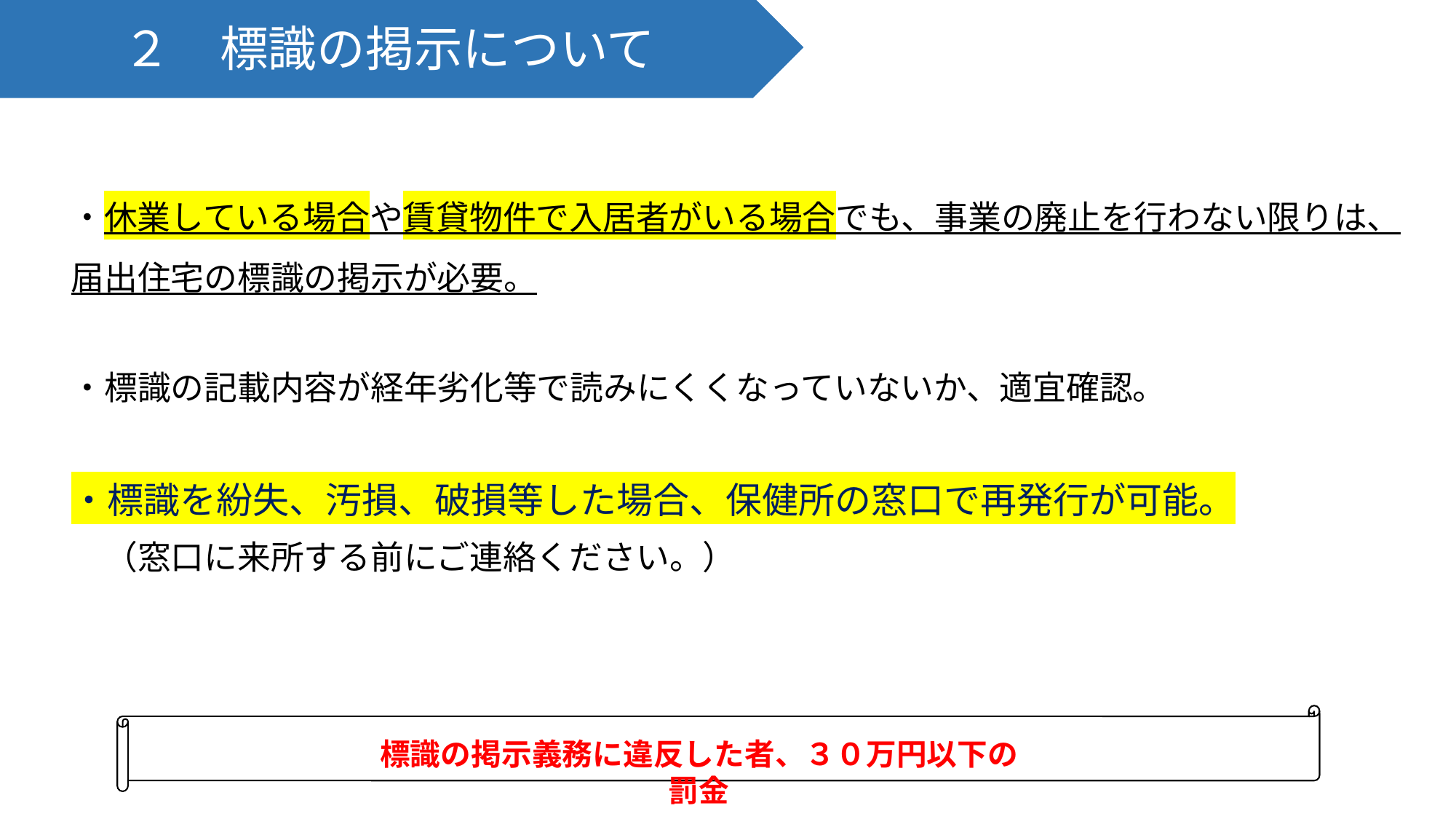

２　標識の掲示について
・休業している場合や賃貸物件で入居者がいる場合でも、事業の廃止を行わない限りは、届出住宅の標識の掲示が必要。

・標識の記載内容が経年劣化等で読みにくくなっていないか、適宜確認。

・標識を紛失、汚損、破損等した場合、保健所の窓口で再発行が可能。
　（窓口に来所する前にご連絡ください。）

標識の掲示義務に違反した者、３０万円以下の罰金